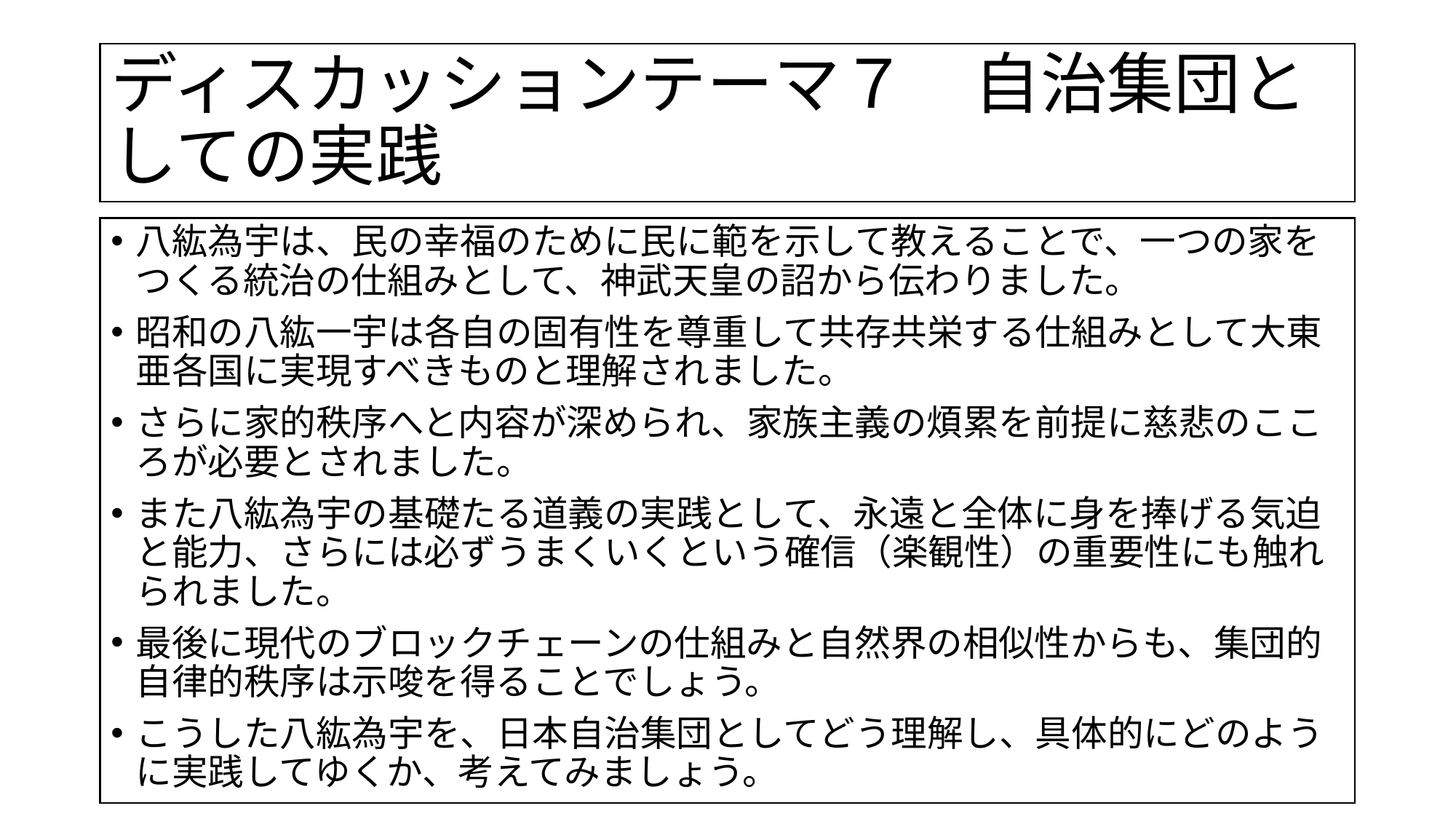

# ディスカッションテーマ７　自治集団としての実践
八紘為宇は、民の幸福のために民に範を示して教えることで、一つの家をつくる統治の仕組みとして、神武天皇の詔から伝わりました。
昭和の八紘一宇は各自の固有性を尊重して共存共栄する仕組みとして大東亜各国に実現すべきものと理解されました。
さらに家的秩序へと内容が深められ、家族主義の煩累を前提に慈悲のこころが必要とされました。
また八紘為宇の基礎たる道義の実践として、永遠と全体に身を捧げる気迫と能力、さらには必ずうまくいくという確信（楽観性）の重要性にも触れられました。
最後に現代のブロックチェーンの仕組みと自然界の相似性からも、集団的自律的秩序は示唆を得ることでしょう。
こうした八紘為宇を、日本自治集団としてどう理解し、具体的にどのように実践してゆくか、考えてみましょう。